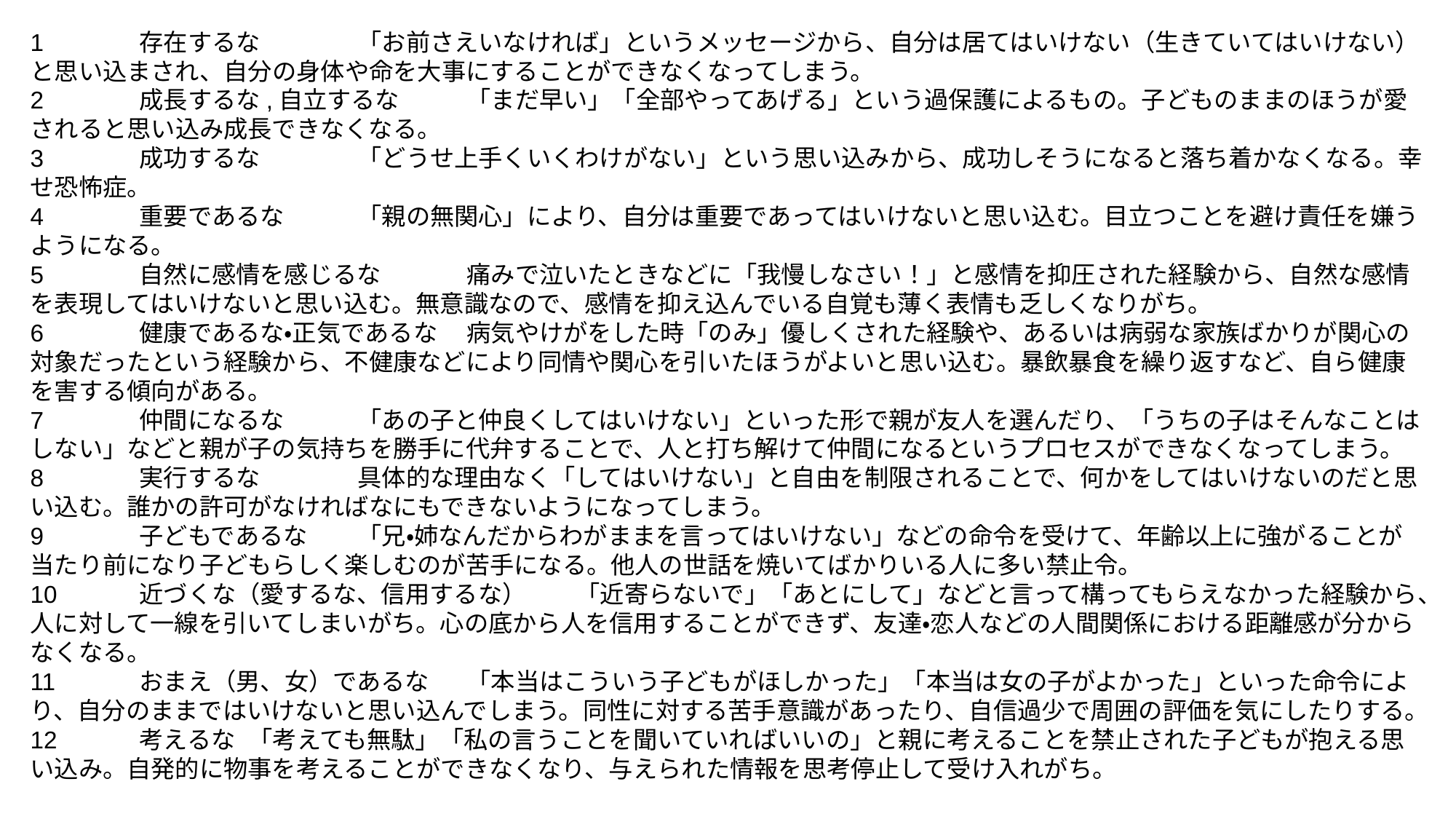

1	存在するな	「お前さえいなければ」というメッセージから、自分は居てはいけない（生きていてはいけない）と思い込まされ、自分の身体や命を大事にすることができなくなってしまう。
2	成長するな,自立するな	「まだ早い」「全部やってあげる」という過保護によるもの。子どものままのほうが愛されると思い込み成長できなくなる。
3	成功するな	「どうせ上手くいくわけがない」という思い込みから、成功しそうになると落ち着かなくなる。幸せ恐怖症。
4	重要であるな	「親の無関心」により、自分は重要であってはいけないと思い込む。目立つことを避け責任を嫌うようになる。
5	自然に感情を感じるな	痛みで泣いたときなどに「我慢しなさい！」と感情を抑圧された経験から、自然な感情を表現してはいけないと思い込む。無意識なので、感情を抑え込んでいる自覚も薄く表情も乏しくなりがち。
6	健康であるな・正気であるな	病気やけがをした時「のみ」優しくされた経験や、あるいは病弱な家族ばかりが関心の対象だったという経験から、不健康などにより同情や関心を引いたほうがよいと思い込む。暴飲暴食を繰り返すなど、自ら健康を害する傾向がある。
7	仲間になるな	「あの子と仲良くしてはいけない」といった形で親が友人を選んだり、「うちの子はそんなことはしない」などと親が子の気持ちを勝手に代弁することで、人と打ち解けて仲間になるというプロセスができなくなってしまう。
8	実行するな	具体的な理由なく「してはいけない」と自由を制限されることで、何かをしてはいけないのだと思い込む。誰かの許可がなければなにもできないようになってしまう。
9	子どもであるな	「兄・姉なんだからわがままを言ってはいけない」などの命令を受けて、年齢以上に強がることが当たり前になり子どもらしく楽しむのが苦手になる。他人の世話を焼いてばかりいる人に多い禁止令。
10	近づくな（愛するな、信用するな）	「近寄らないで」「あとにして」などと言って構ってもらえなかった経験から、人に対して一線を引いてしまいがち。心の底から人を信用することができず、友達・恋人などの人間関係における距離感が分からなくなる。
11	おまえ（男、女）であるな	「本当はこういう子どもがほしかった」「本当は女の子がよかった」といった命令により、自分のままではいけないと思い込んでしまう。同性に対する苦手意識があったり、自信過少で周囲の評価を気にしたりする。
12	考えるな	「考えても無駄」「私の言うことを聞いていればいいの」と親に考えることを禁止された子どもが抱える思い込み。自発的に物事を考えることができなくなり、与えられた情報を思考停止して受け入れがち。